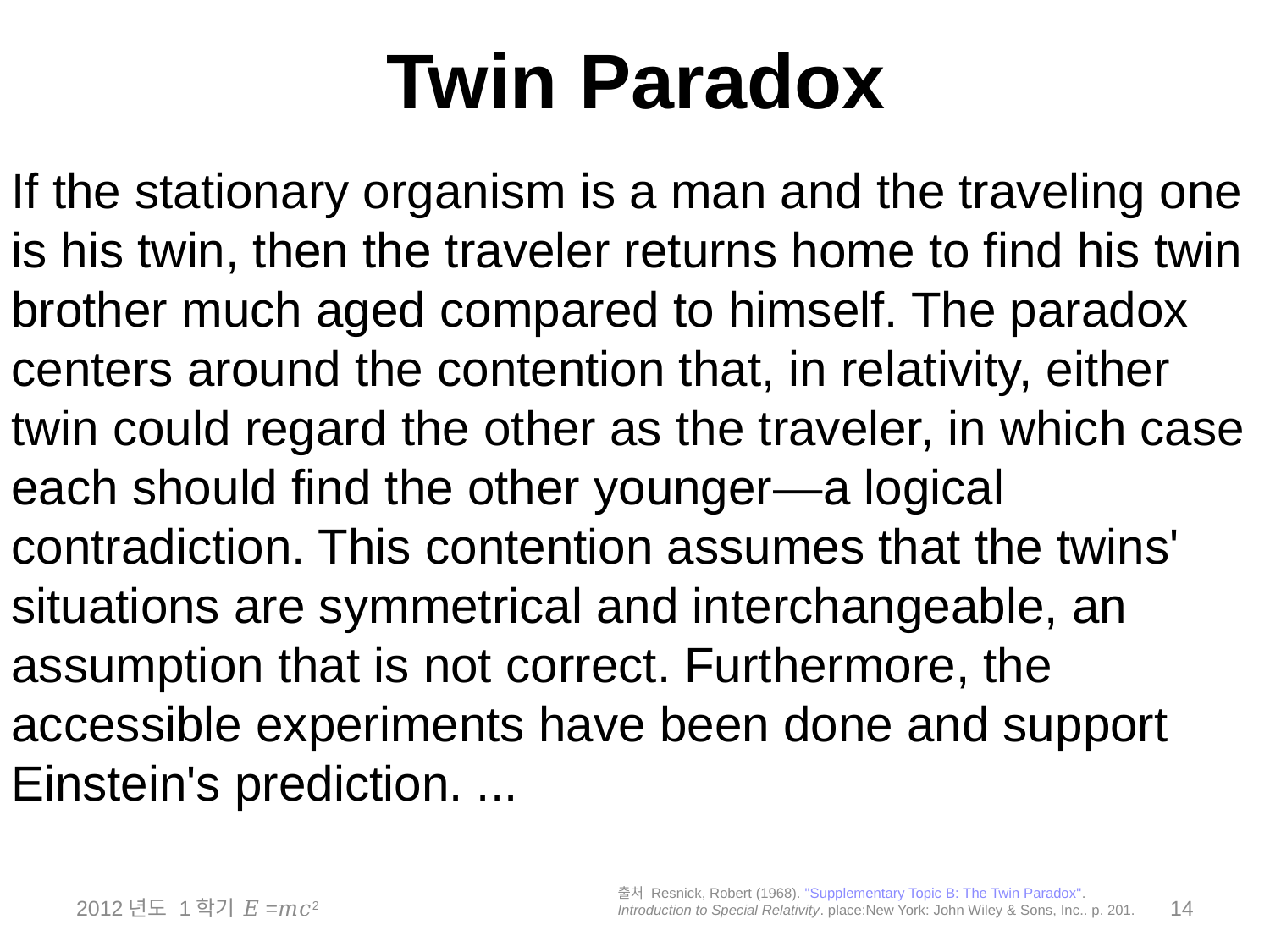

# Twin Paradox
If the stationary organism is a man and the traveling one is his twin, then the traveler returns home to find his twin brother much aged compared to himself. The paradox centers around the contention that, in relativity, either twin could regard the other as the traveler, in which case each should find the other younger—a logical contradiction. This contention assumes that the twins' situations are symmetrical and interchangeable, an assumption that is not correct. Furthermore, the accessible experiments have been done and support Einstein's prediction. ...
출처 Resnick, Robert (1968). "Supplementary Topic B: The Twin Paradox". Introduction to Special Relativity. place:New York: John Wiley & Sons, Inc.. p. 201.
2012년도 1학기 𝐸=𝑚𝑐2
14